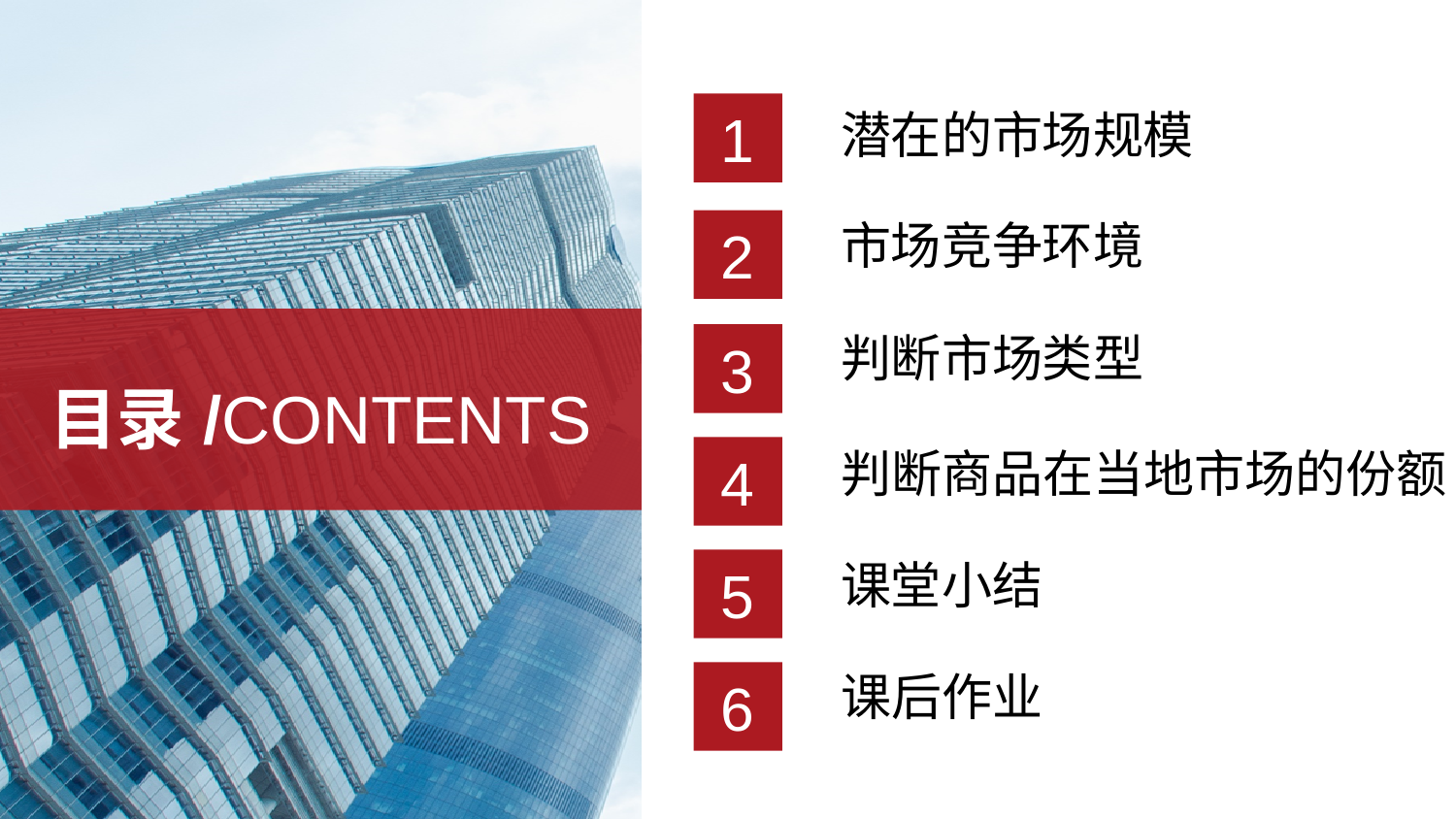

1
潜在的市场规模
2
市场竞争环境

3
判断市场类型
目录/CONTENTS
4
判断商品在当地市场的份额
5
课堂小结
6
课后作业